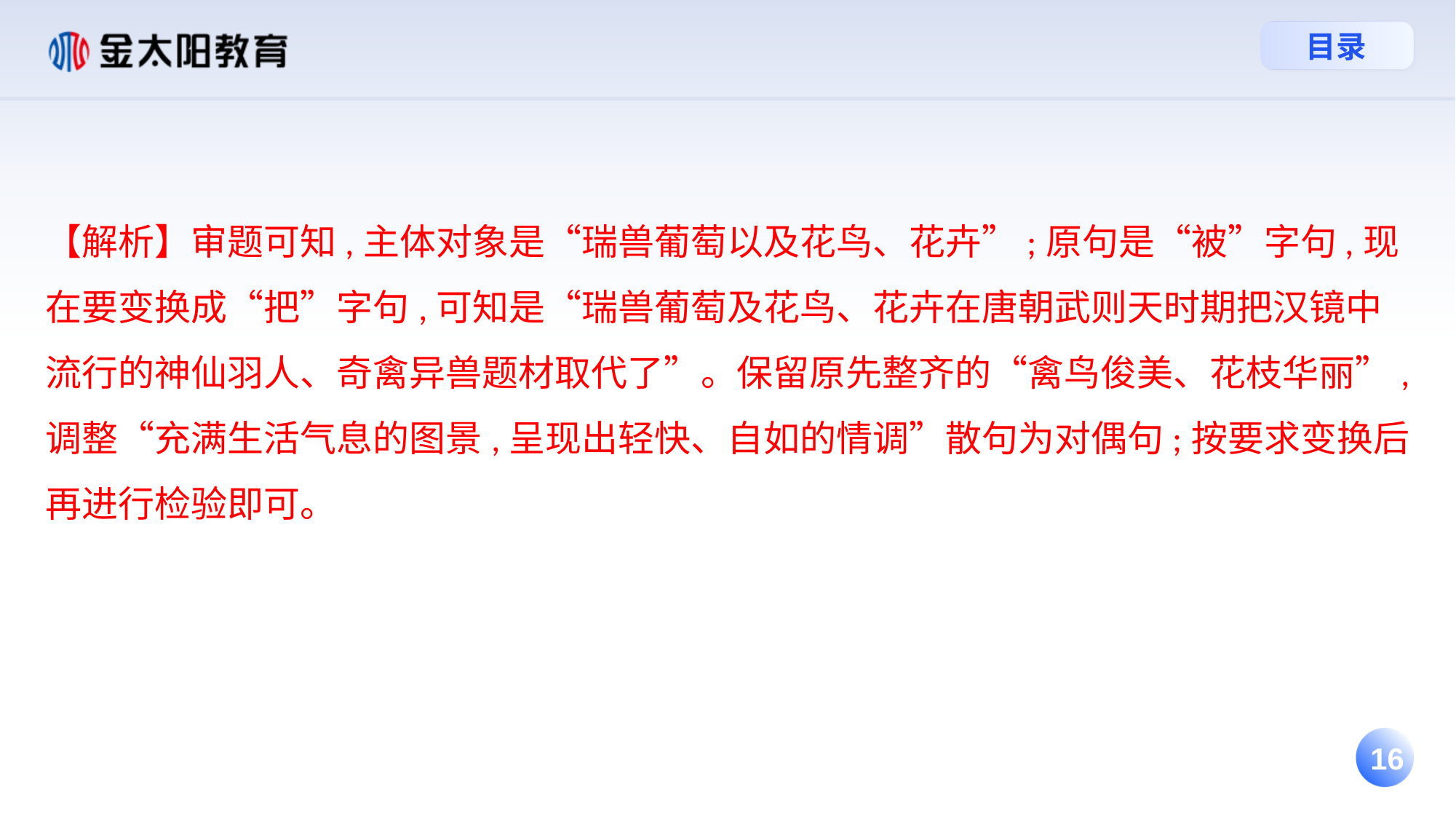

【解析】审题可知,主体对象是“瑞兽葡萄以及花鸟、花卉”;原句是“被”字句,现在要变换成“把”字句,可知是“瑞兽葡萄及花鸟、花卉在唐朝武则天时期把汉镜中流行的神仙羽人、奇禽异兽题材取代了”。保留原先整齐的“禽鸟俊美、花枝华丽”,调整“充满生活气息的图景,呈现出轻快、自如的情调”散句为对偶句;按要求变换后再进行检验即可。